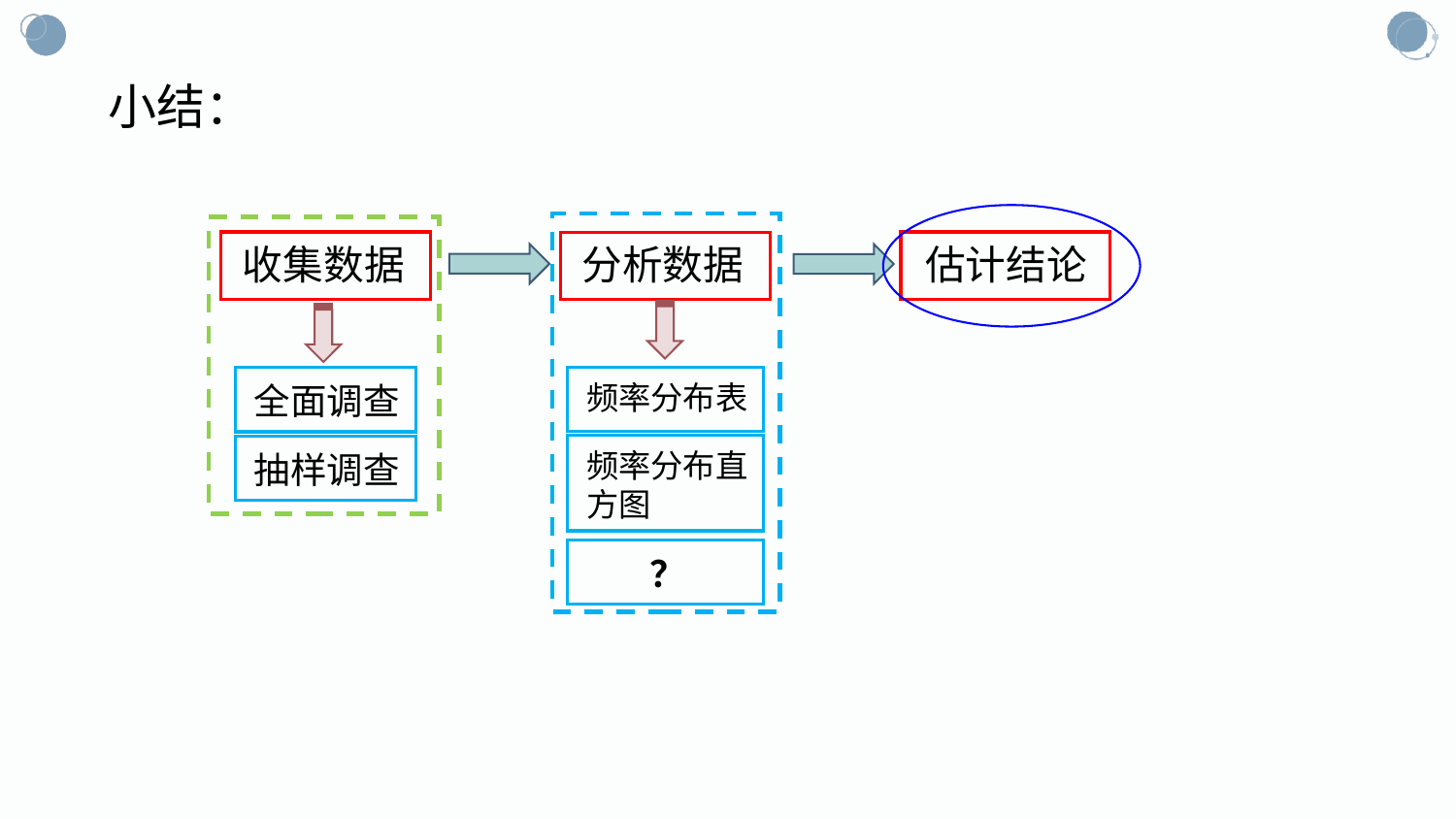

小结：

收集数据

估计结论

分析数据

频率分布表

全面调查

频率分布直方图

抽样调查

？